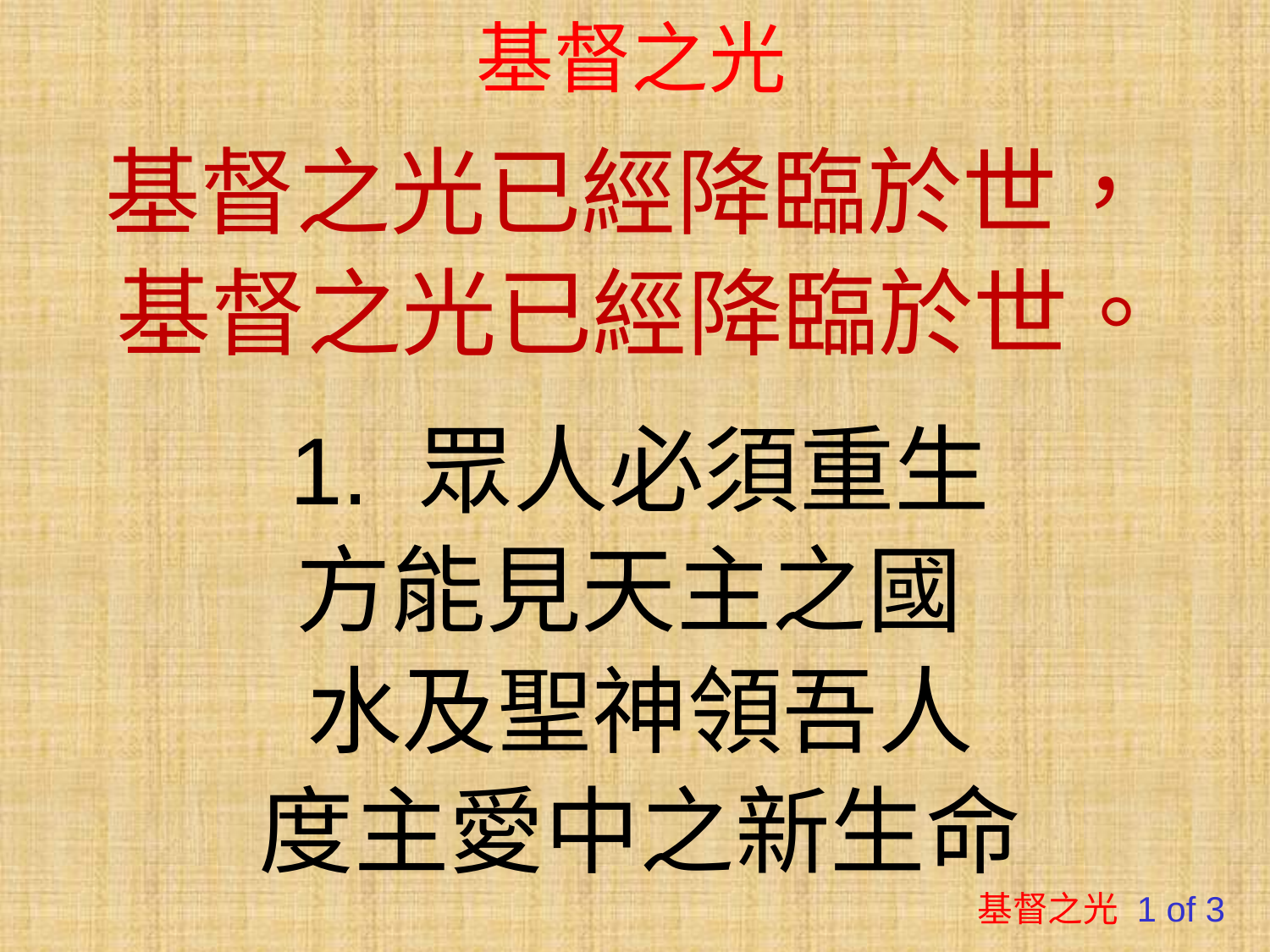

# 基督之光
基督之光已經降臨於世，
基督之光已經降臨於世。
1. 眾人必須重生
方能見天主之國
水及聖神領吾人
度主愛中之新生命

基督之光 1 of 3